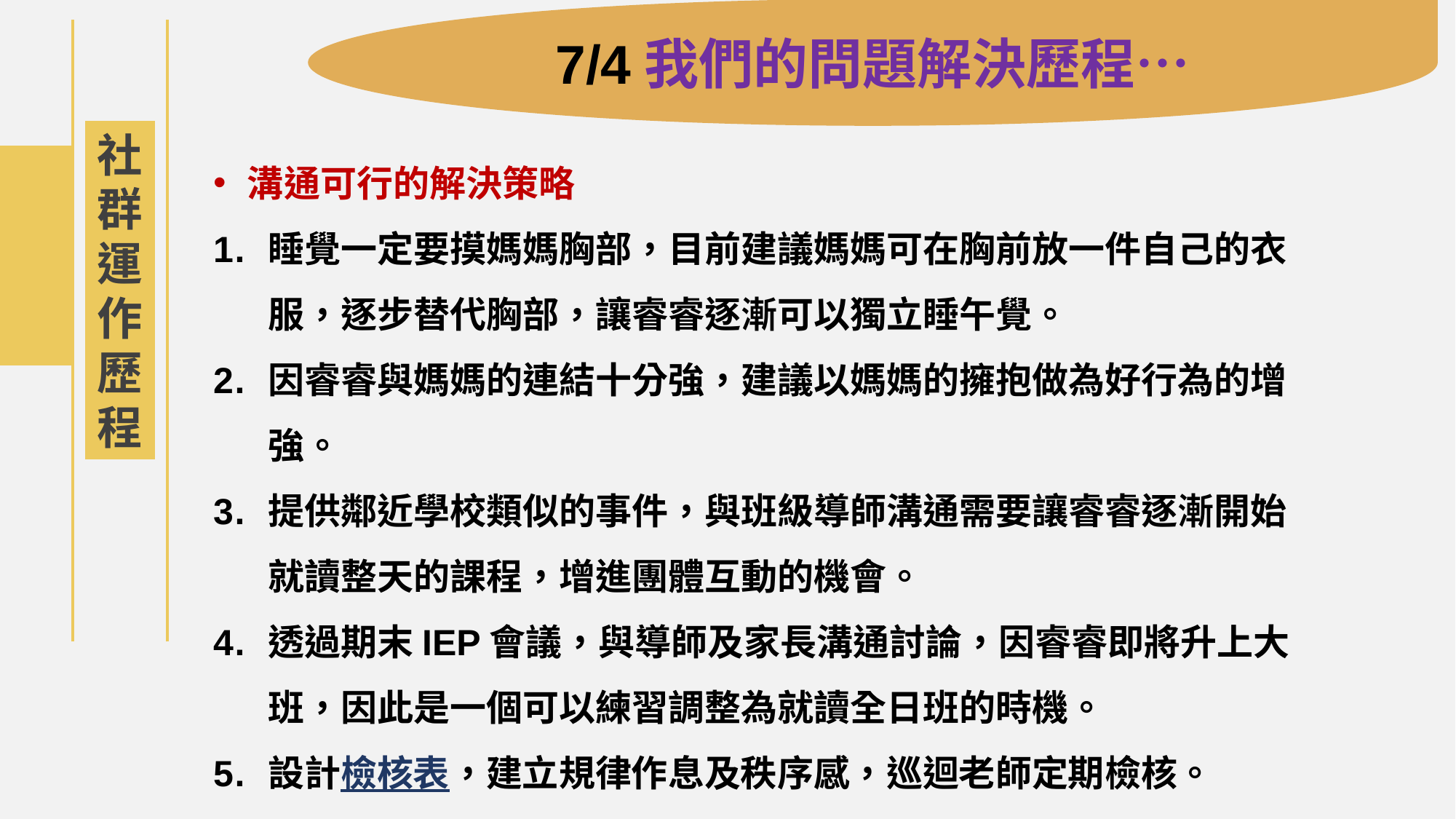

7/4我們的問題解決歷程…
社群運作歷程
溝通可行的解決策略
睡覺一定要摸媽媽胸部，目前建議媽媽可在胸前放一件自己的衣服，逐步替代胸部，讓睿睿逐漸可以獨立睡午覺。
因睿睿與媽媽的連結十分強，建議以媽媽的擁抱做為好行為的增強。
提供鄰近學校類似的事件，與班級導師溝通需要讓睿睿逐漸開始就讀整天的課程，增進團體互動的機會。
透過期末IEP會議，與導師及家長溝通討論，因睿睿即將升上大班，因此是一個可以練習調整為就讀全日班的時機。
設計檢核表，建立規律作息及秩序感，巡迴老師定期檢核。